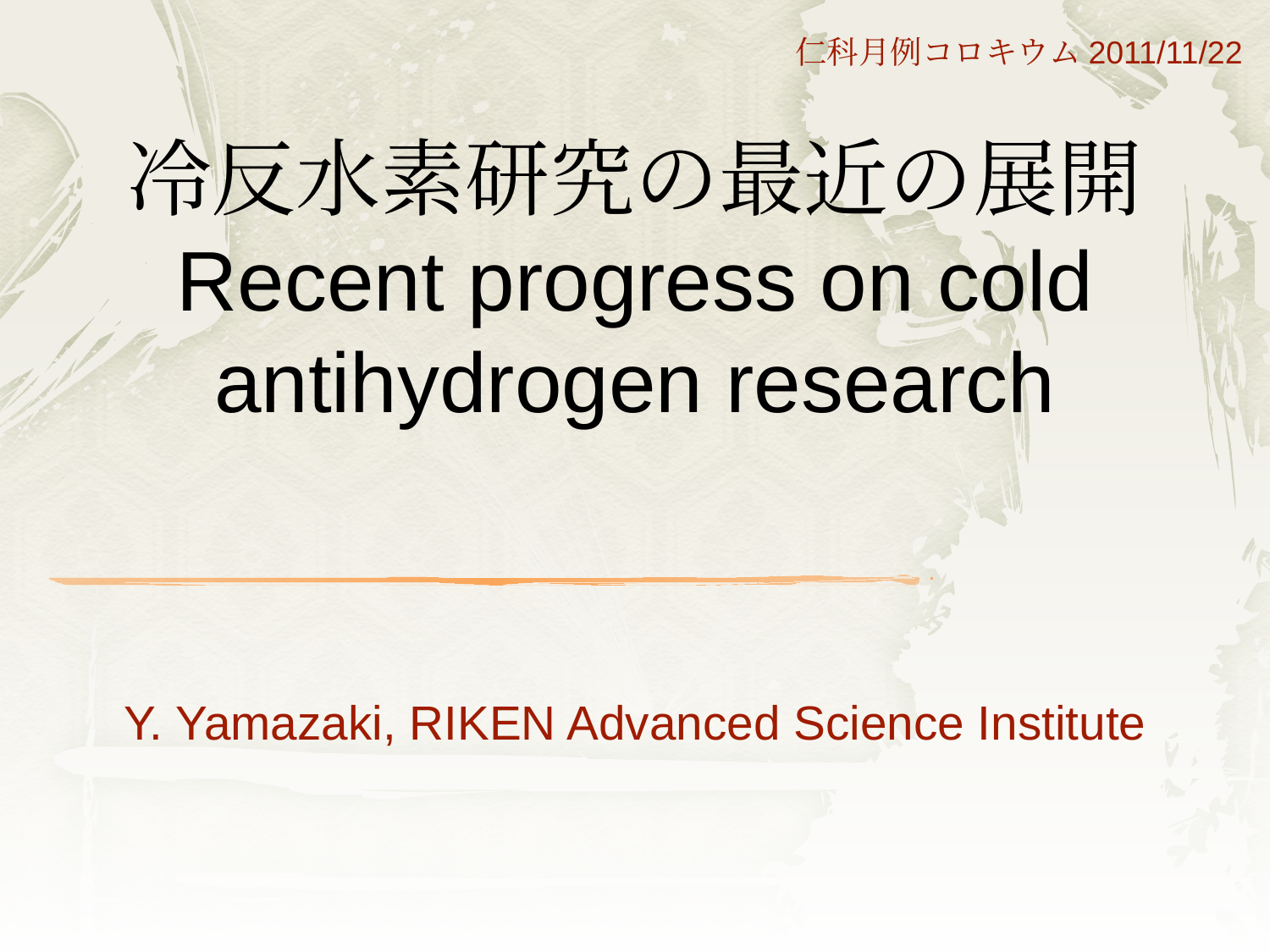

仁科月例コロキウム2011/11/22
# 冷反水素研究の最近の展開 Recent progress on cold antihydrogen research
Y. Yamazaki, RIKEN Advanced Science Institute